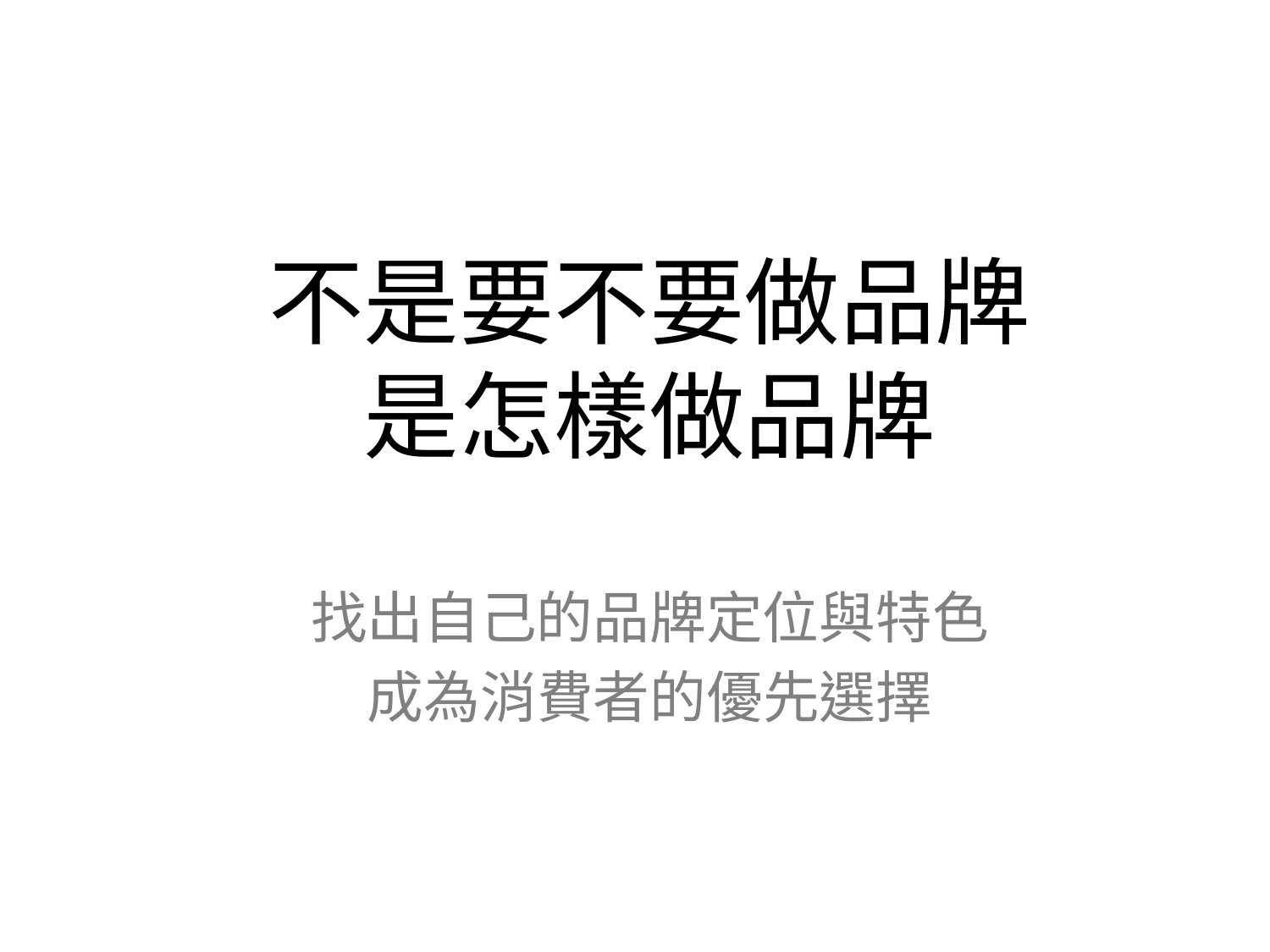

不是要不要做品牌
是怎樣做品牌
找出自己的品牌定位與特色
成為消費者的優先選擇